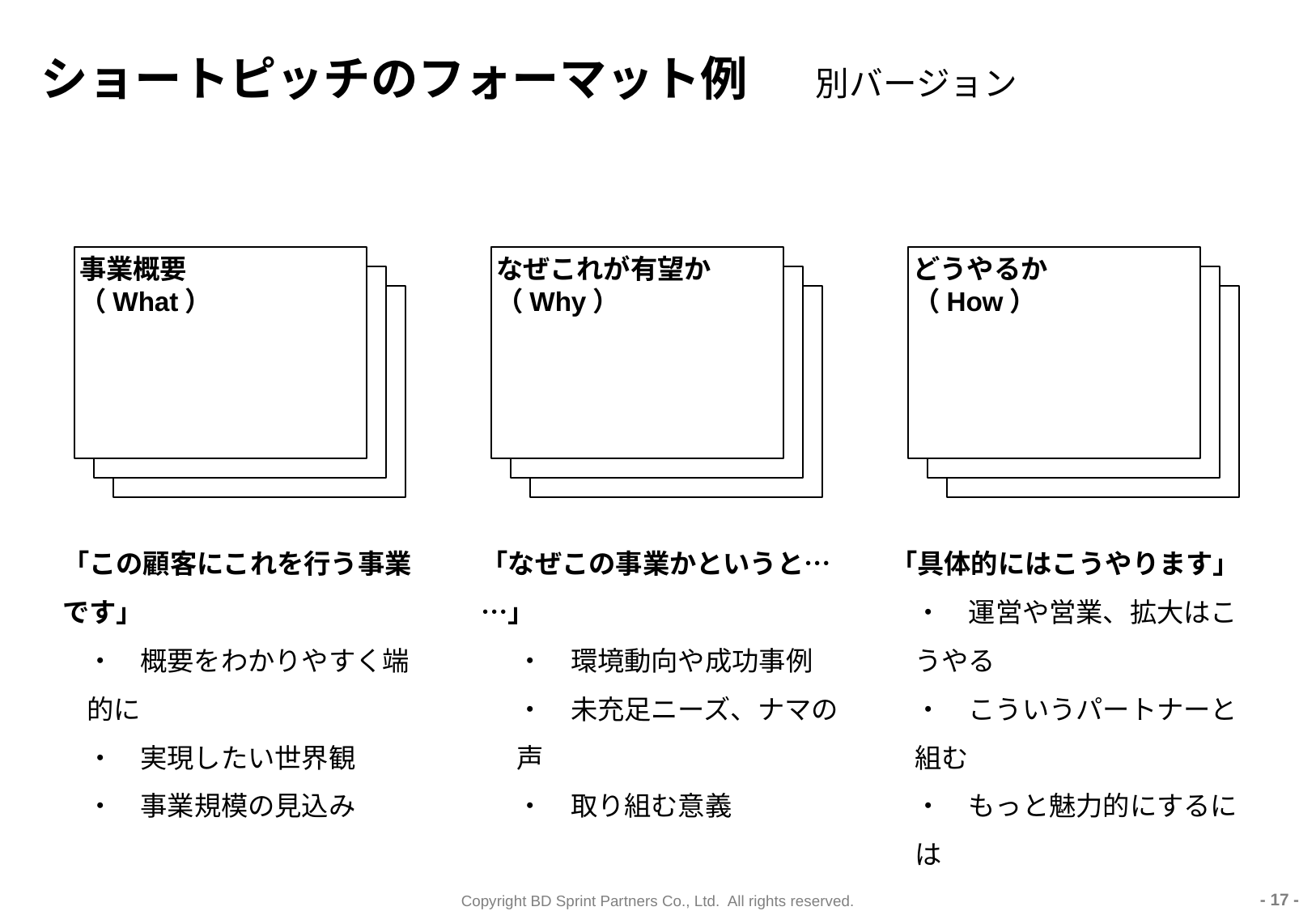

# ショートピッチのフォーマット例　　別バージョン
なぜこれが有望か（Why）
事業概要
（What）
どうやるか
（How）
事業概要（What）
事業概要（What）
事業概要（What）
事業概要（What）
事業概要（What）
事業概要（What）
「具体的にはこうやります」
・　運営や営業、拡大はこうやる
・　こういうパートナーと組む
・　もっと魅力的にするには
「なぜこの事業かというと……」
・　環境動向や成功事例
・　未充足ニーズ、ナマの声
・　取り組む意義
「この顧客にこれを行う事業です」
・　概要をわかりやすく端的に
・　実現したい世界観
・　事業規模の見込み